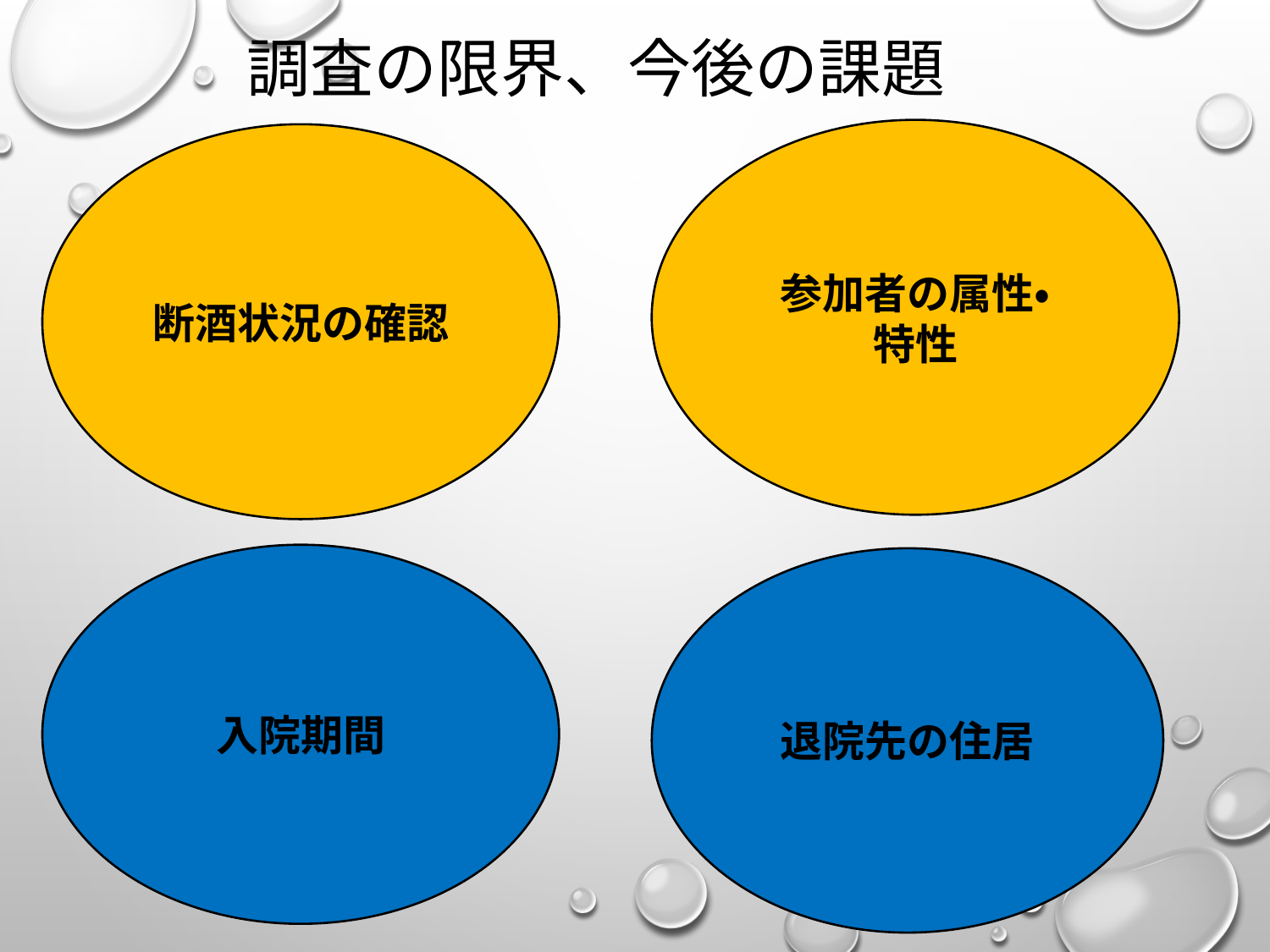

調査の限界、今後の課題
参加者の属性・
特性
断酒状況の確認
入院期間
退院先の住居